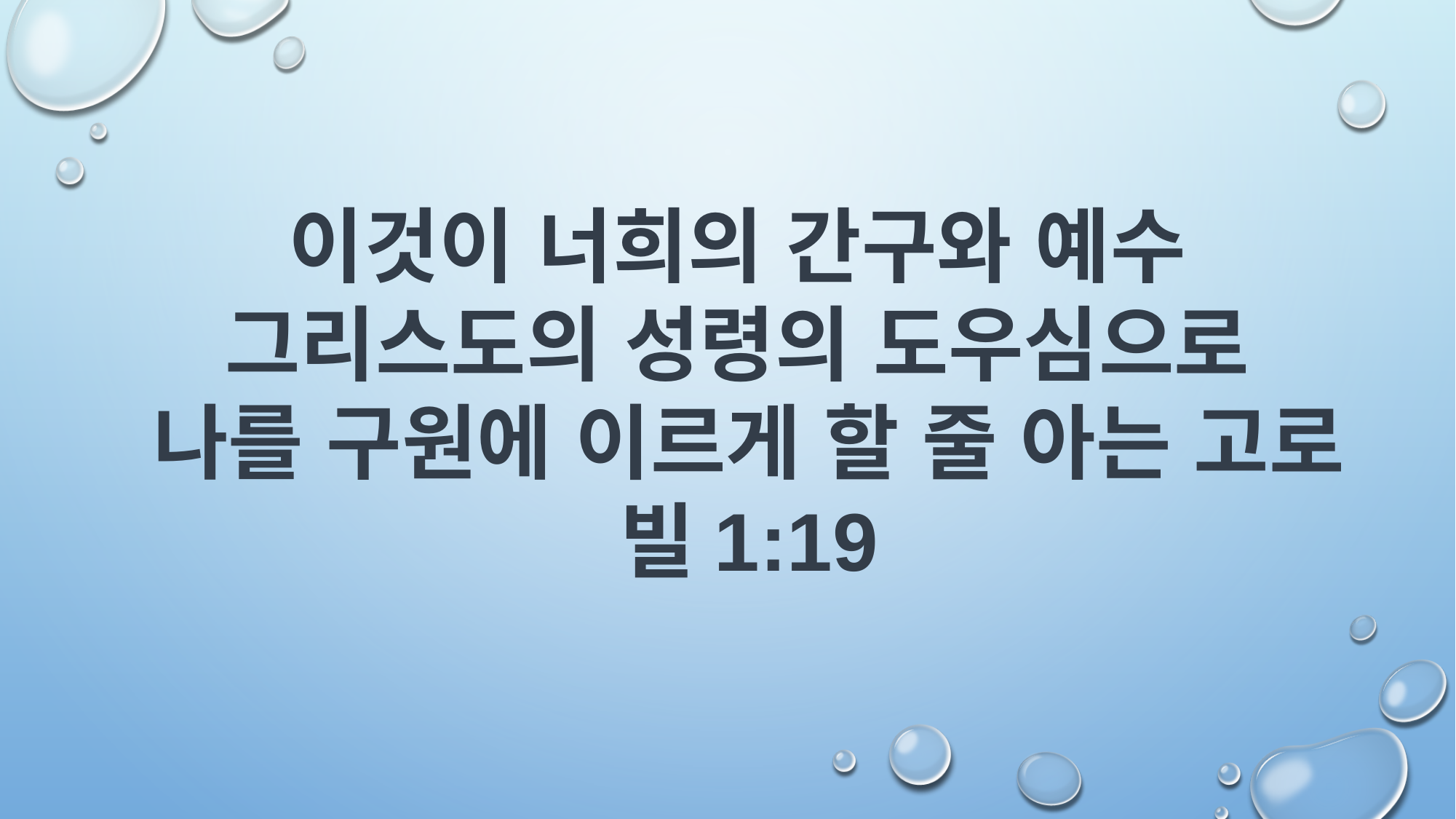

이것이 너희의 간구와 예수
그리스도의 성령의 도우심으로
나를 구원에 이르게 할 줄 아는 고로
빌1:19